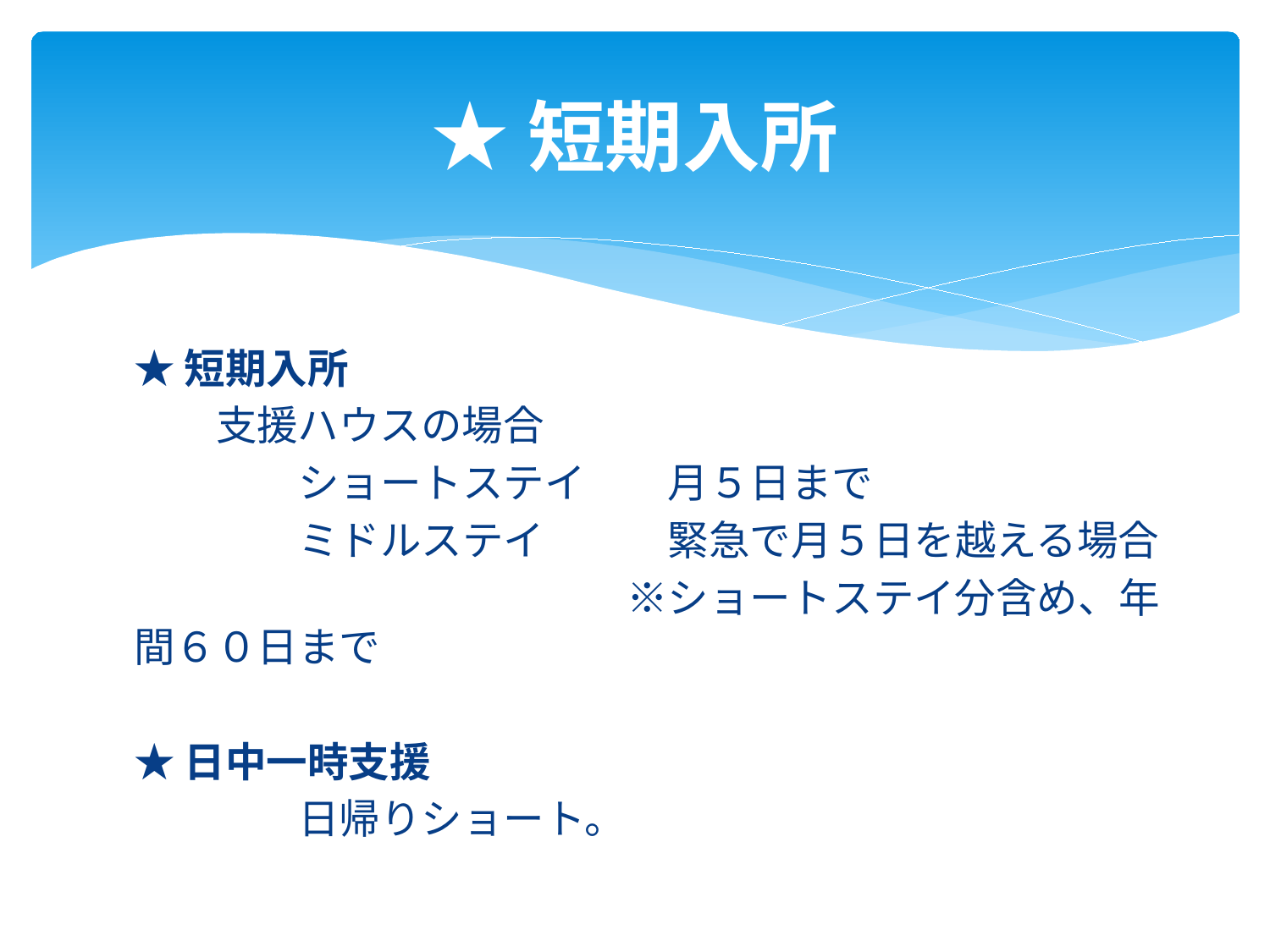

# ★短期入所
★短期入所
　　支援ハウスの場合
　　　　ショートステイ　　月５日まで
　　　　ミドルステイ　　　緊急で月５日を越える場合
　　　　　　　　　　　　※ショートステイ分含め、年間６０日まで

★日中一時支援
　　　　日帰りショート。